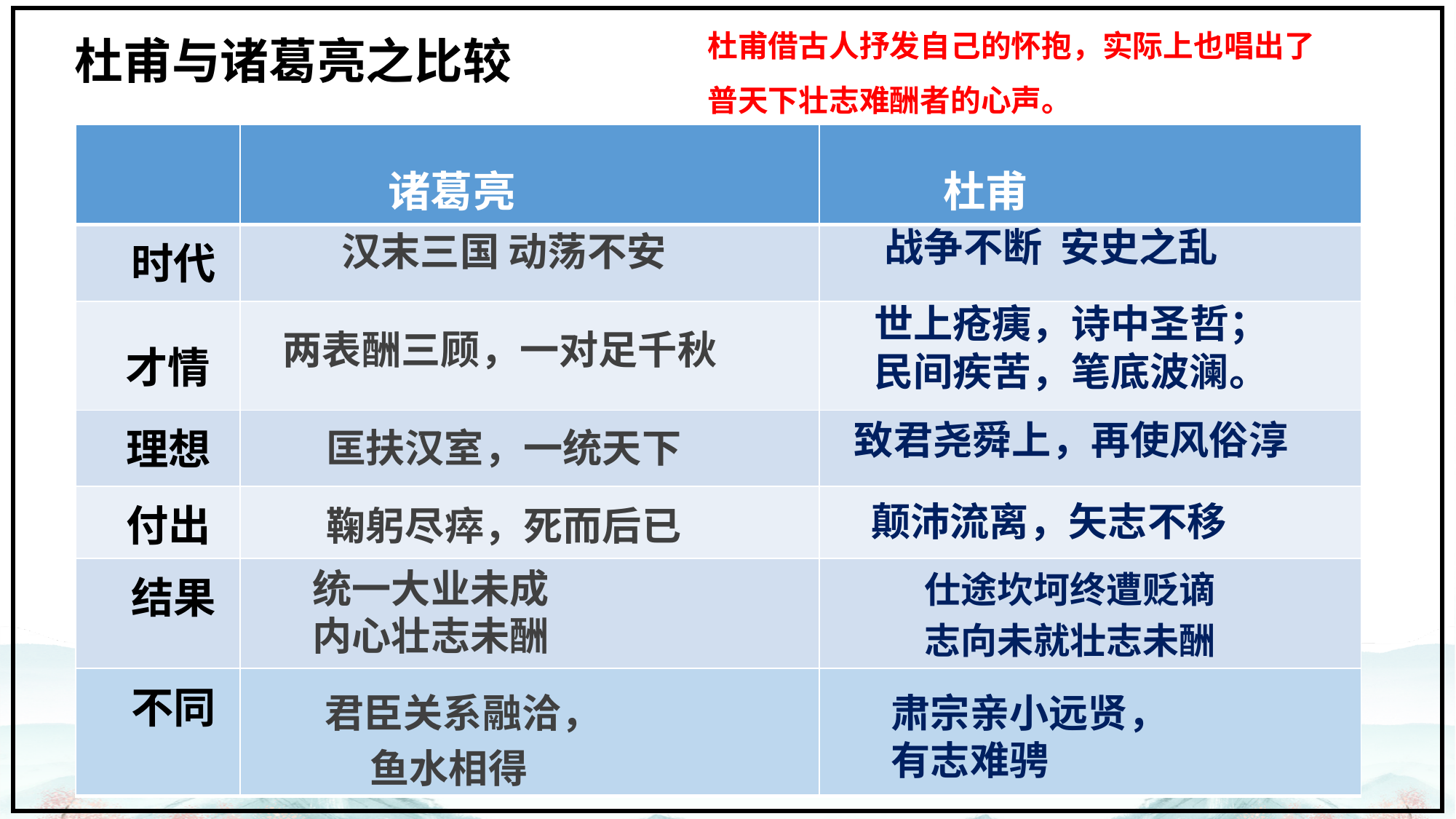

杜甫借古人抒发自己的怀抱，实际上也唱出了普天下壮志难酬者的心声。

杜甫与诸葛亮之比较
|  | 诸葛亮 | 杜甫 |
| --- | --- | --- |
| 时代 |  |  |
| 才情 |  |  |
| 理想 |  |  |
| 付出 |  |  |
| 结果 |  |  |
战争不断  安史之乱
汉末三国 动荡不安
世上疮痍，诗中圣哲；
民间疾苦，笔底波澜。
两表酬三顾，一对足千秋
致君尧舜上，再使风俗淳
匡扶汉室，一统天下
颠沛流离，矢志不移
鞠躬尽瘁，死而后已
统一大业未成
内心壮志未酬
仕途坎坷终遭贬谪
志向未就壮志未酬
| 不同 |  | 仕途坎坷终遭贬谪 志向未就壮志未酬 |
| --- | --- | --- |
君臣关系融洽，
    鱼水相得
肃宗亲小远贤，
有志难骋